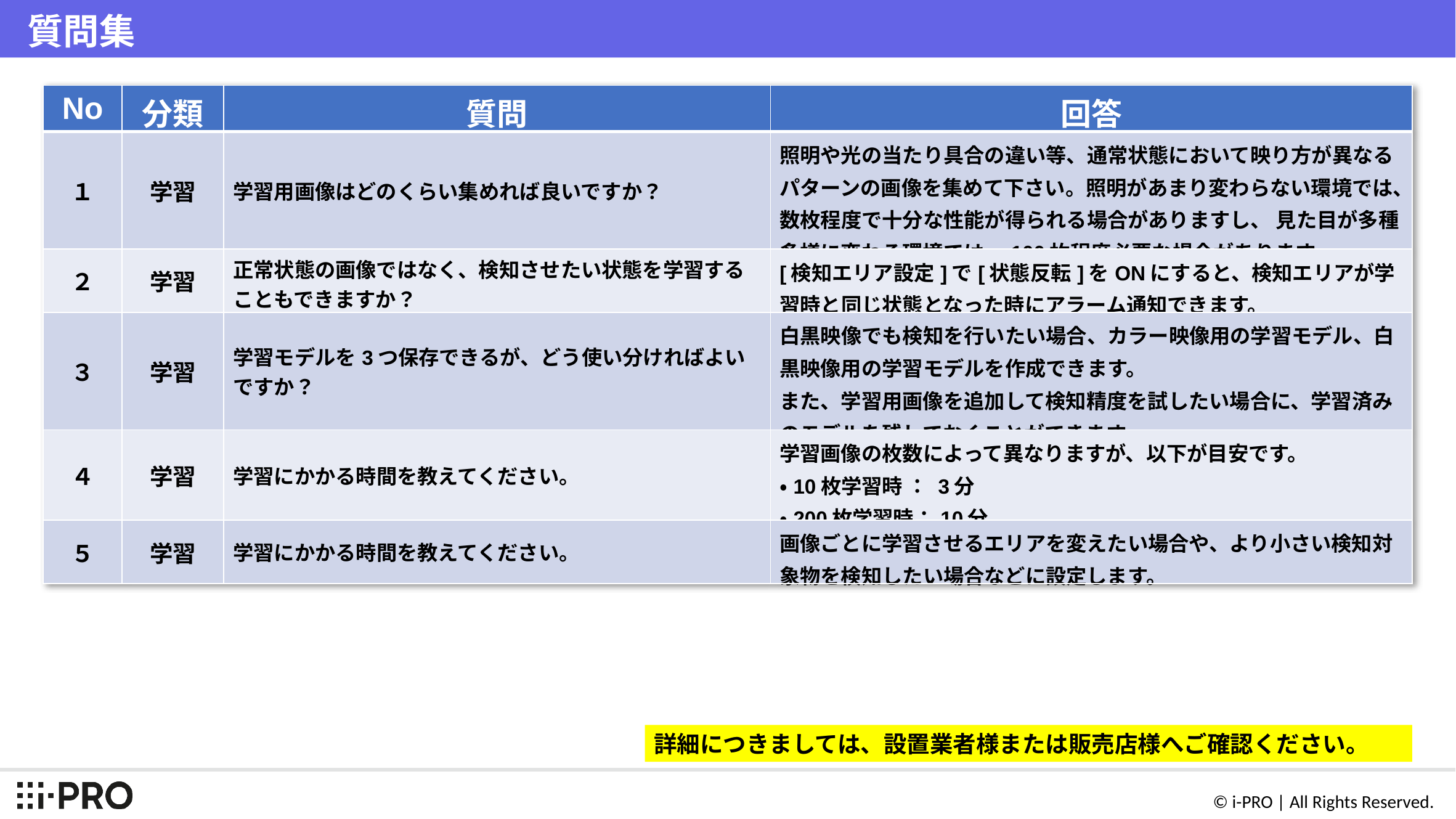

# 質問集
| No | 分類 | 質問 | 回答 |
| --- | --- | --- | --- |
| １ | 学習 | 学習用画像はどのくらい集めれば良いですか？ | 照明や光の当たり具合の違い等、通常状態において映り方が異なるパターンの画像を集めて下さい。照明があまり変わらない環境では、数枚程度で十分な性能が得られる場合がありますし、 見た目が多種多様に変わる環境では、100枚程度必要な場合があります。 |
| ２ | 学習 | 正常状態の画像ではなく、検知させたい状態を学習することもできますか？ | [検知エリア設定]で[状態反転]をONにすると、検知エリアが学習時と同じ状態となった時にアラーム通知できます。 |
| ３ | 学習 | 学習モデルを3つ保存できるが、どう使い分ければよいですか？ | 白黒映像でも検知を行いたい場合、カラー映像用の学習モデル、白黒映像用の学習モデルを作成できます。 また、学習用画像を追加して検知精度を試したい場合に、学習済みのモデルを残しておくことができます。 |
| ４ | 学習 | 学習にかかる時間を教えてください。 | 学習画像の枚数によって異なりますが、以下が目安です。 ・10枚学習時 ： 3分 ・200枚学習時：10分 |
| ５ | 学習 | 学習にかかる時間を教えてください。 | 画像ごとに学習させるエリアを変えたい場合や、より小さい検知対象物を検知したい場合などに設定します。 |
詳細につきましては、設置業者様または販売店様へご確認ください。